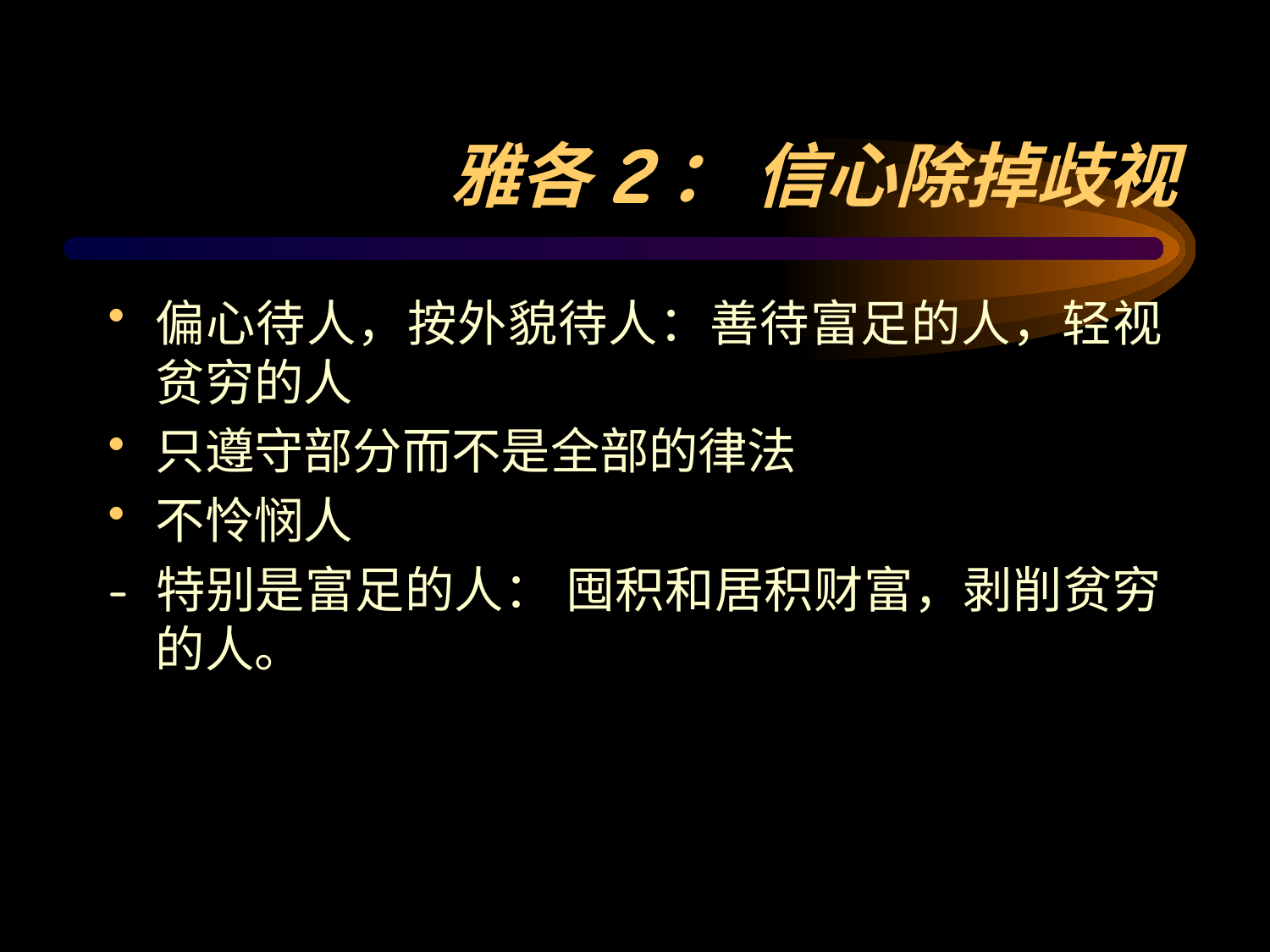

偏心待人，按外貌待人：善待富足的人，轻视贫穷的人
只遵守部分而不是全部的律法
不怜悯人
- 特别是富足的人： 囤积和居积财富，剥削贫穷的人。

雅各2： 信心除掉歧视